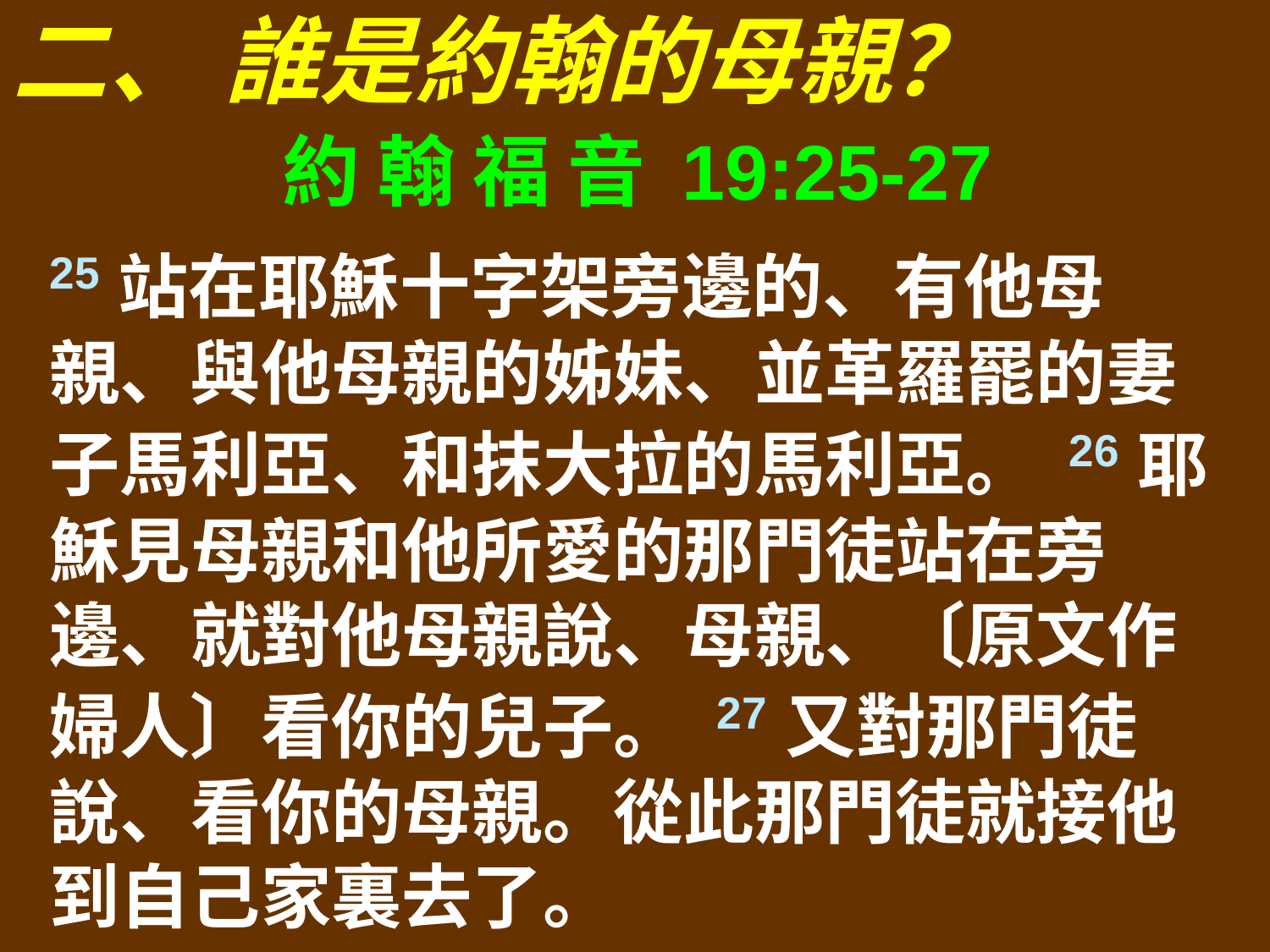

二、 誰是約翰的母親？
約 翰 福 音 19:25-27
25站在耶穌十字架旁邊的、有他母親、與他母親的姊妹、並革羅罷的妻子馬利亞、和抹大拉的馬利亞。 26耶穌見母親和他所愛的那門徒站在旁邊、就對他母親說、母親、〔原文作婦人〕看你的兒子。 27又對那門徒說、看你的母親。從此那門徒就接他到自己家裏去了。